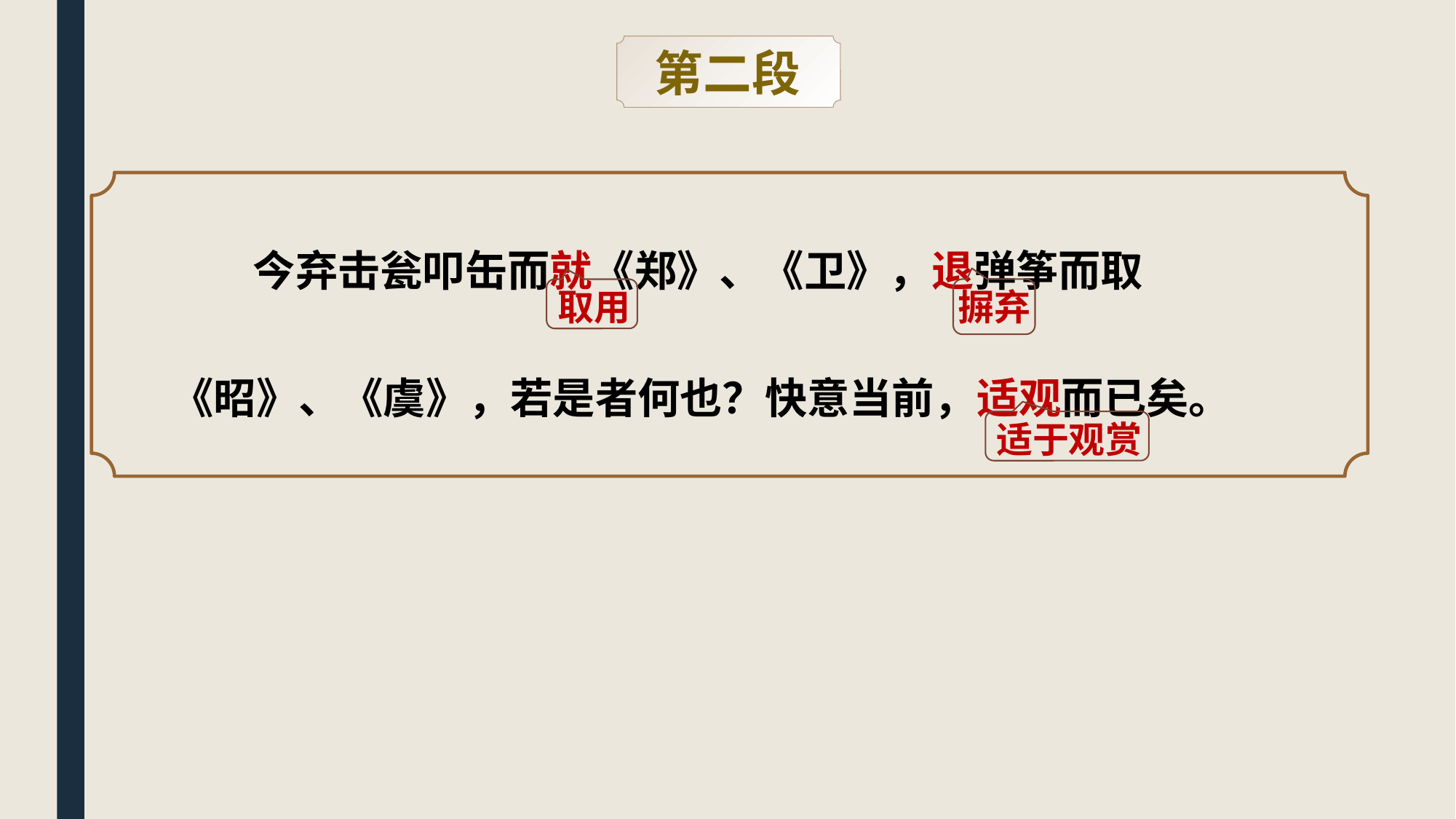

第二段
今弃击瓮叩缶而就《郑》、《卫》，退弹筝而取《昭》、《虞》，若是者何也？快意当前，适观而已矣。

取用

摒弃

适于观赏